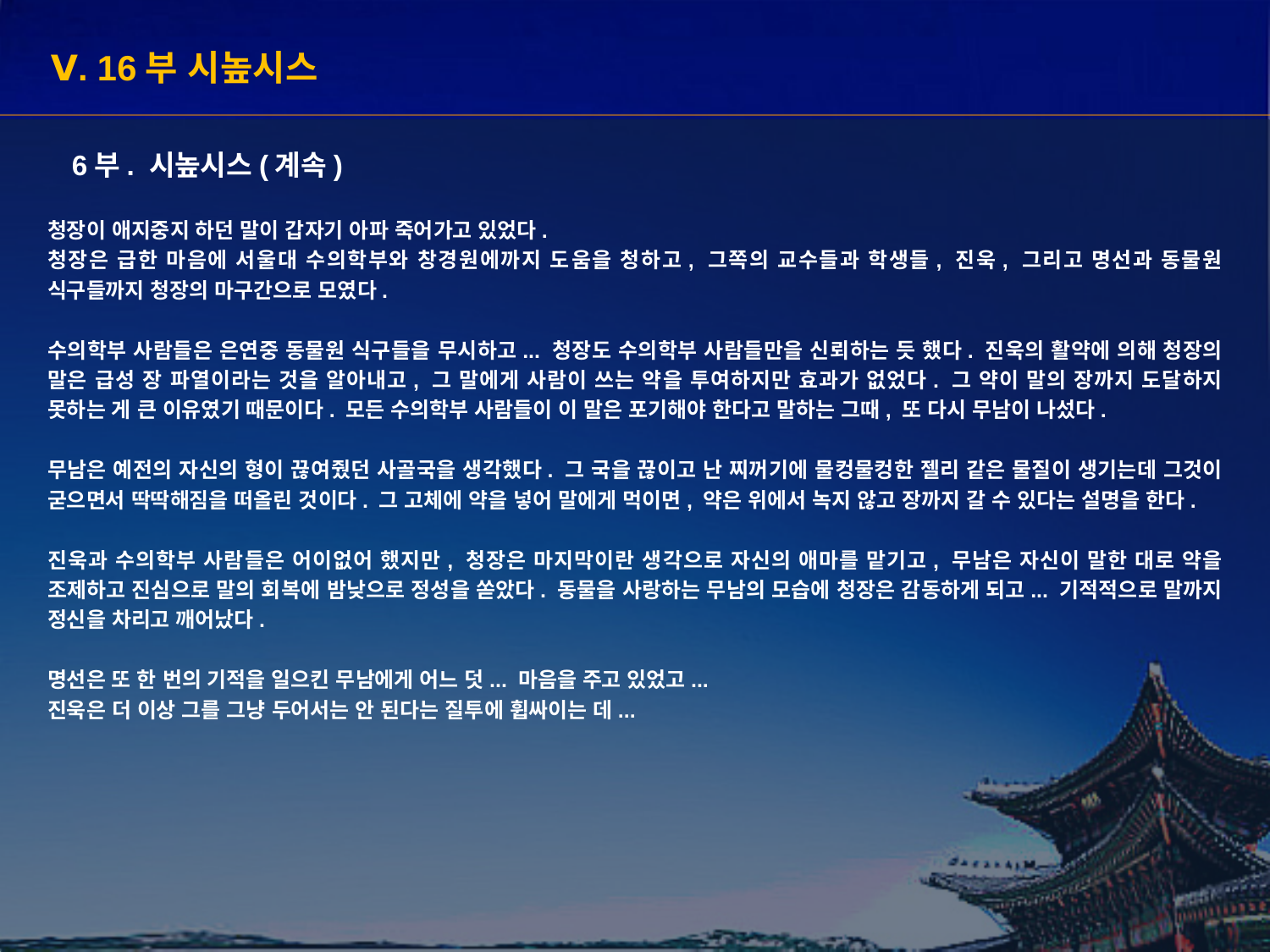

Ⅴ. 16부 시높시스

6부. 시높시스(계속)

청장이 애지중지 하던 말이 갑자기 아파 죽어가고 있었다.
청장은 급한 마음에 서울대 수의학부와 창경원에까지 도움을 청하고, 그쪽의 교수들과 학생들, 진욱, 그리고 명선과 동물원 식구들까지 청장의 마구간으로 모였다.

수의학부 사람들은 은연중 동물원 식구들을 무시하고... 청장도 수의학부 사람들만을 신뢰하는 듯 했다. 진욱의 활약에 의해 청장의 말은 급성 장 파열이라는 것을 알아내고, 그 말에게 사람이 쓰는 약을 투여하지만 효과가 없었다. 그 약이 말의 장까지 도달하지 못하는 게 큰 이유였기 때문이다. 모든 수의학부 사람들이 이 말은 포기해야 한다고 말하는 그때, 또 다시 무남이 나섰다.

무남은 예전의 자신의 형이 끊여줬던 사골국을 생각했다. 그 국을 끊이고 난 찌꺼기에 물컹물컹한 젤리 같은 물질이 생기는데 그것이 굳으면서 딱딱해짐을 떠올린 것이다. 그 고체에 약을 넣어 말에게 먹이면, 약은 위에서 녹지 않고 장까지 갈 수 있다는 설명을 한다.

진욱과 수의학부 사람들은 어이없어 했지만, 청장은 마지막이란 생각으로 자신의 애마를 맡기고, 무남은 자신이 말한 대로 약을 조제하고 진심으로 말의 회복에 밤낮으로 정성을 쏟았다. 동물을 사랑하는 무남의 모습에 청장은 감동하게 되고... 기적적으로 말까지 정신을 차리고 깨어났다.

명선은 또 한 번의 기적을 일으킨 무남에게 어느 덧... 마음을 주고 있었고...
진욱은 더 이상 그를 그냥 두어서는 안 된다는 질투에 휩싸이는 데...